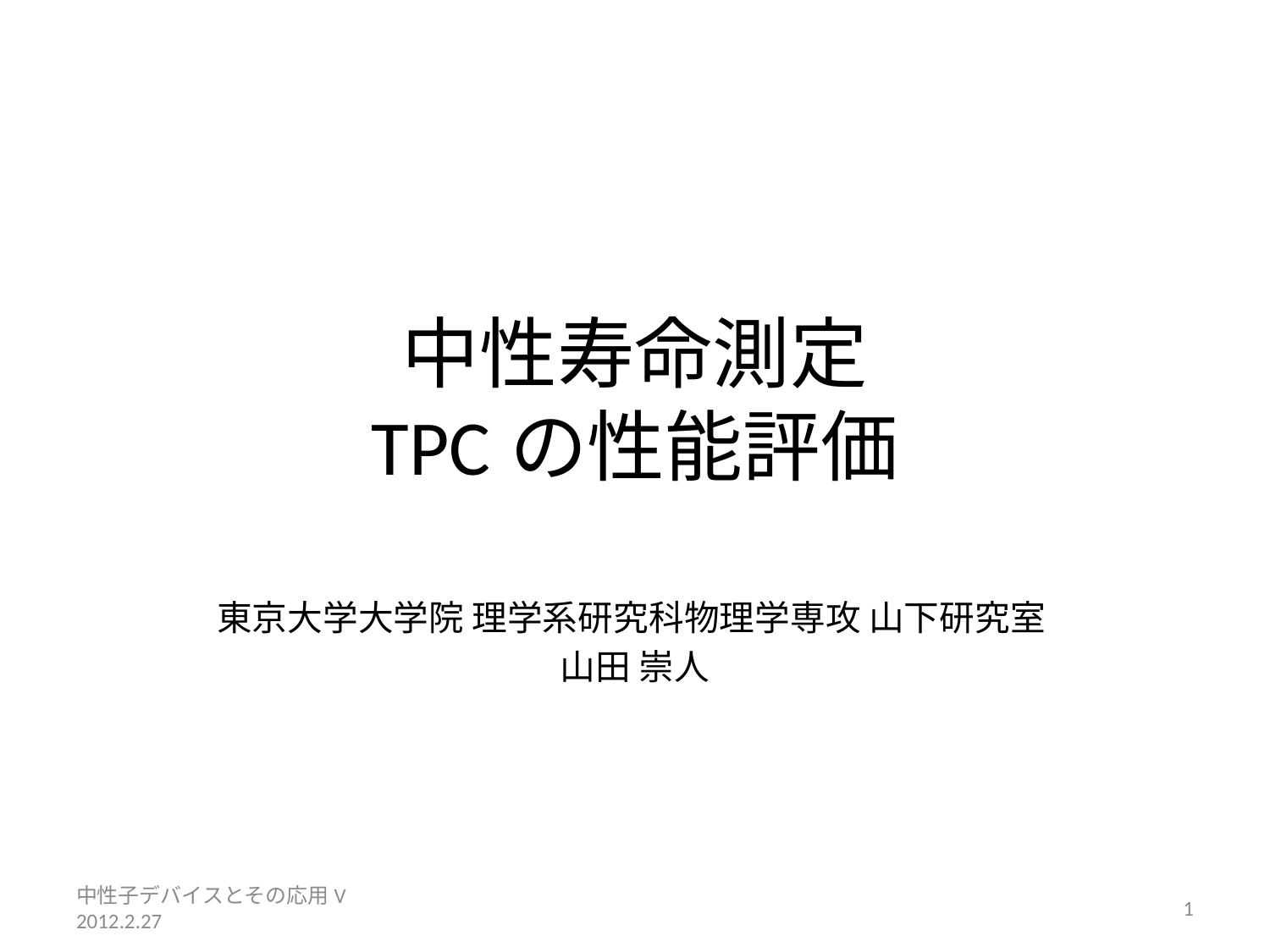

# 中性寿命測定 TPCの性能評価

東京大学大学院 理学系研究科物理学専攻 山下研究室
山田 崇人
中性子デバイスとその応用V 2012.2.27
1